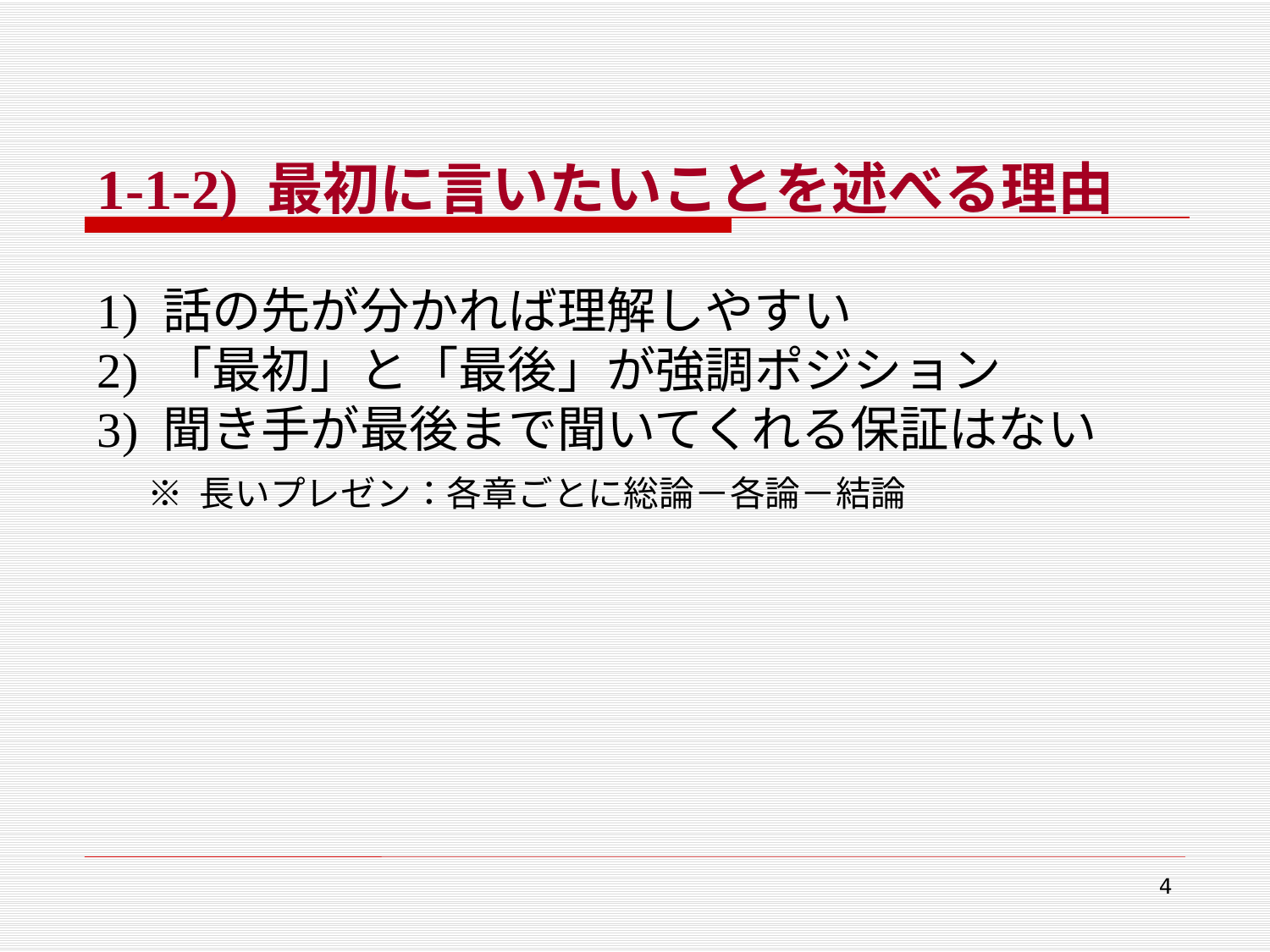

1-1-2) 最初に言いたいことを述べる理由

1) 話の先が分かれば理解しやすい
2) 「最初」と「最後」が強調ポジション
3) 聞き手が最後まで聞いてくれる保証はない
	※ 長いプレゼン：各章ごとに総論－各論－結論
4